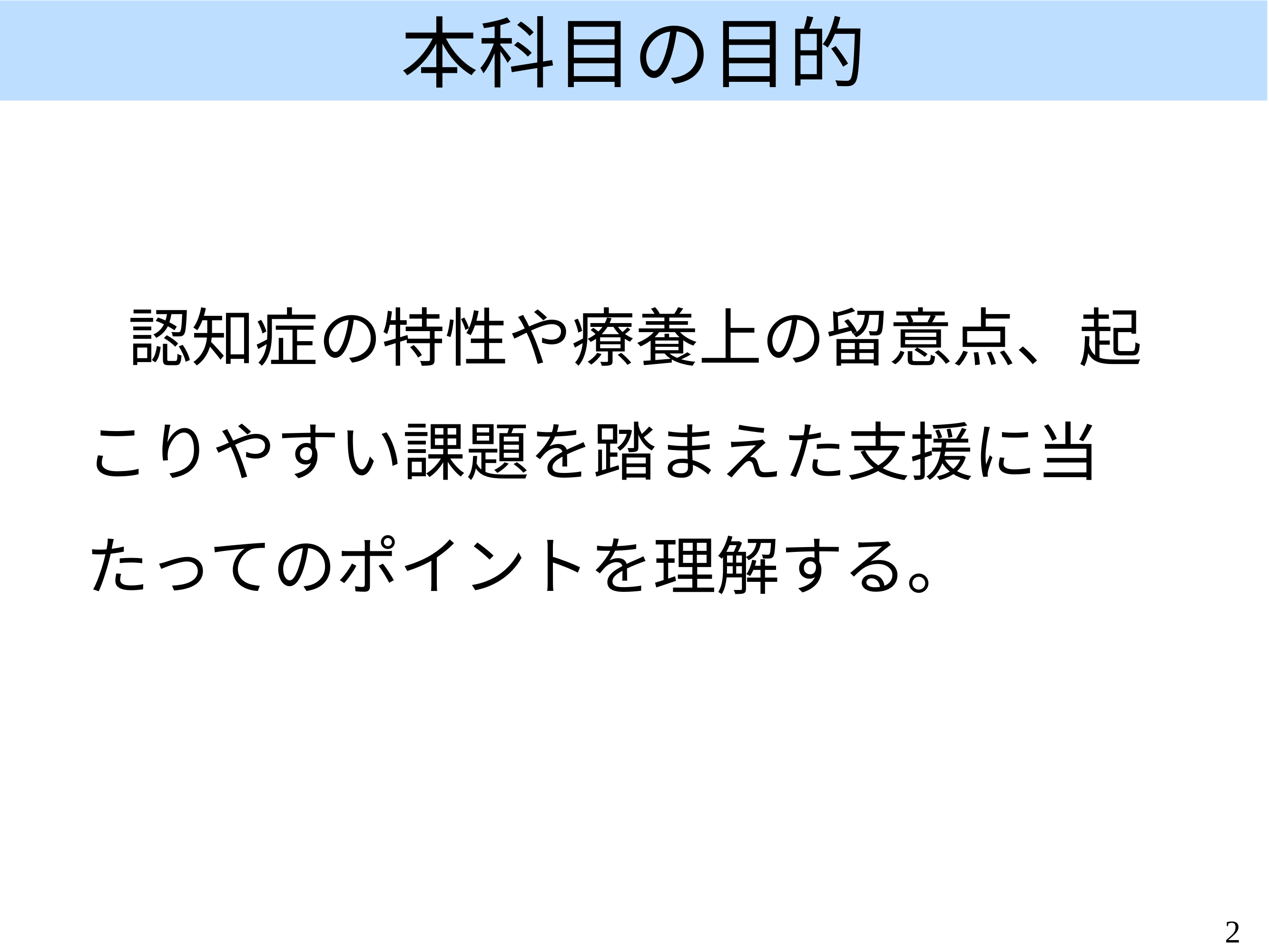

本科目の目的
　認知症の特性や療養上の留意点、起こりやすい課題を踏まえた支援に当たってのポイントを理解する。
2